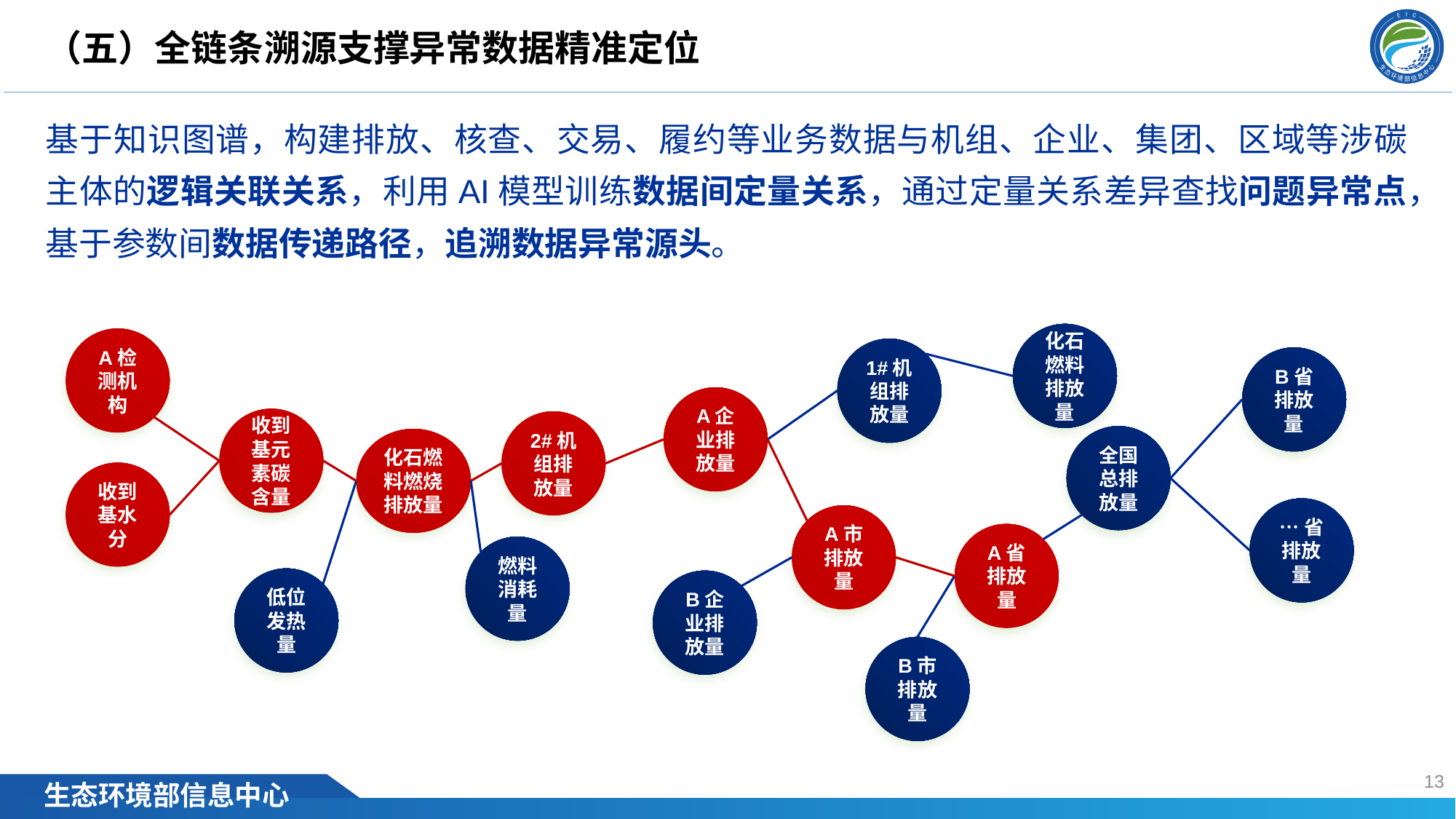

（五）全链条溯源支撑异常数据精准定位
基于知识图谱，构建排放、核查、交易、履约等业务数据与机组、企业、集团、区域等涉碳主体的逻辑关联关系，利用AI模型训练数据间定量关系，通过定量关系差异查找问题异常点，基于参数间数据传递路径，追溯数据异常源头。
化石燃料排放量
A检测机构
1#机组排放量
B省排放量
A企业排放量
收到基元素碳含量
2#机组排放量
全国总排放量
化石燃料燃烧排放量
收到基水分
…省排放量
A市排放量
A省排放量
燃料消耗量
低位发热量
B企业排放量
B市排放量
13